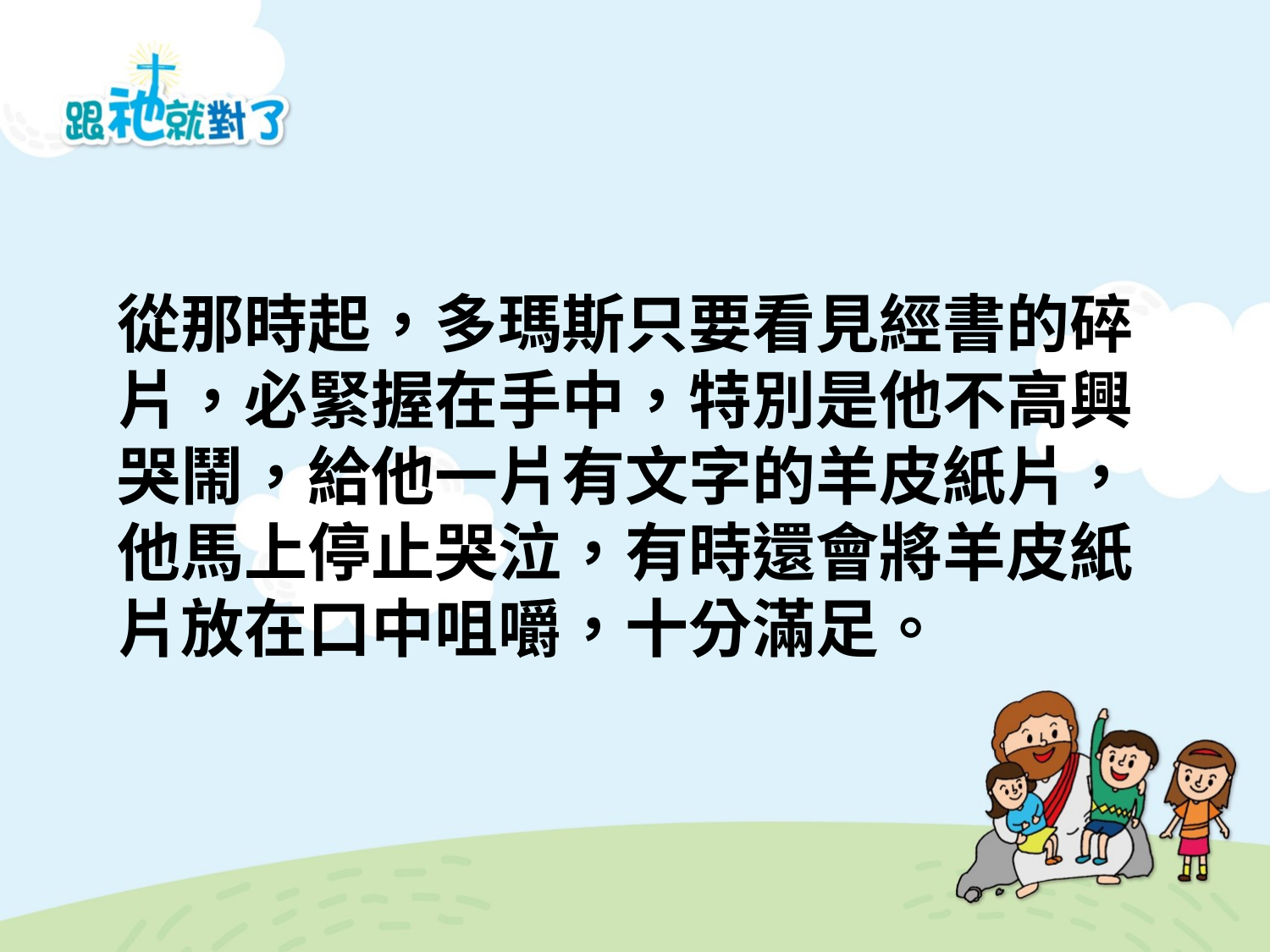

從那時起，多瑪斯只要看見經書的碎片，必緊握在手中，特別是他不高興哭鬧，給他一片有文字的羊皮紙片，他馬上停止哭泣，有時還會將羊皮紙片放在口中咀嚼，十分滿足。